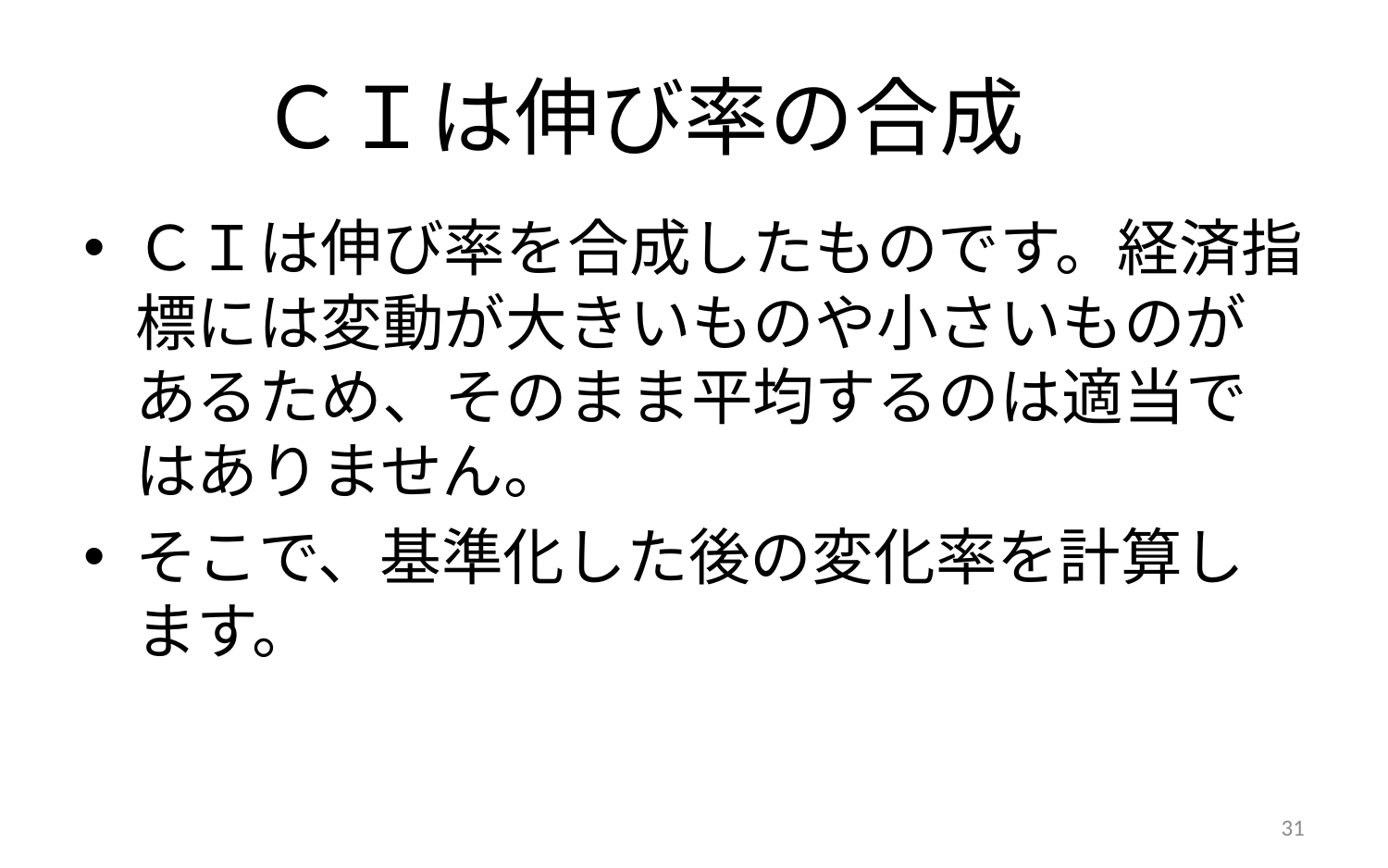

# ＣＩは伸び率の合成
ＣＩは伸び率を合成したものです。経済指標には変動が大きいものや小さいものがあるため、そのまま平均するのは適当ではありません。
そこで、基準化した後の変化率を計算します。
31